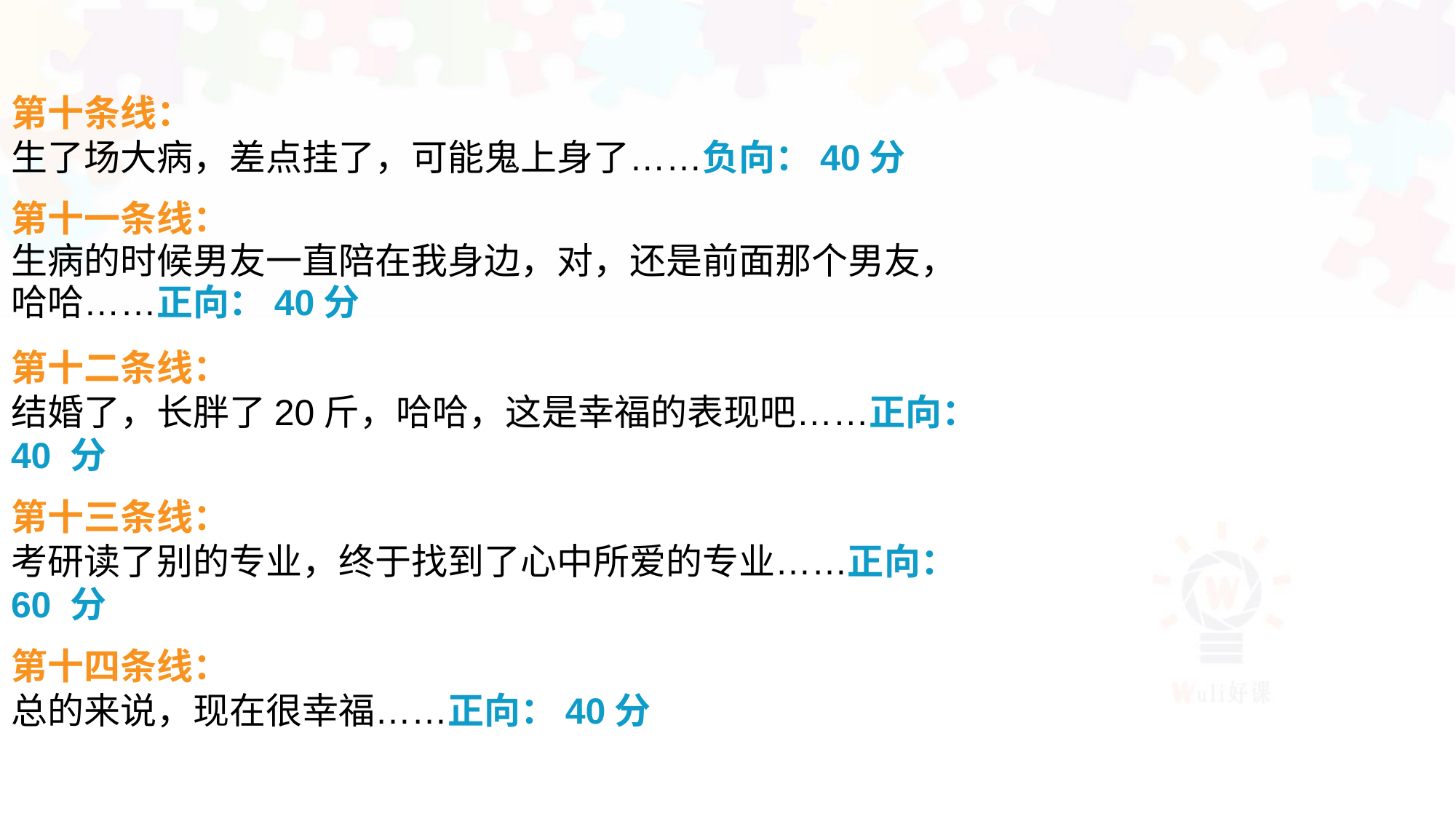

第十条线：
生了场大病，差点挂了，可能鬼上身了……负向：40分
第十一条线：
生病的时候男友一直陪在我身边，对，还是前面那个男友，
哈哈……正向：40分
第十二条线：
结婚了，长胖了20斤，哈哈，这是幸福的表现吧……正向：
40 分
第十三条线：
考研读了别的专业，终于找到了心中所爱的专业……正向：
60 分
第十四条线：
总的来说，现在很幸福……正向：40分